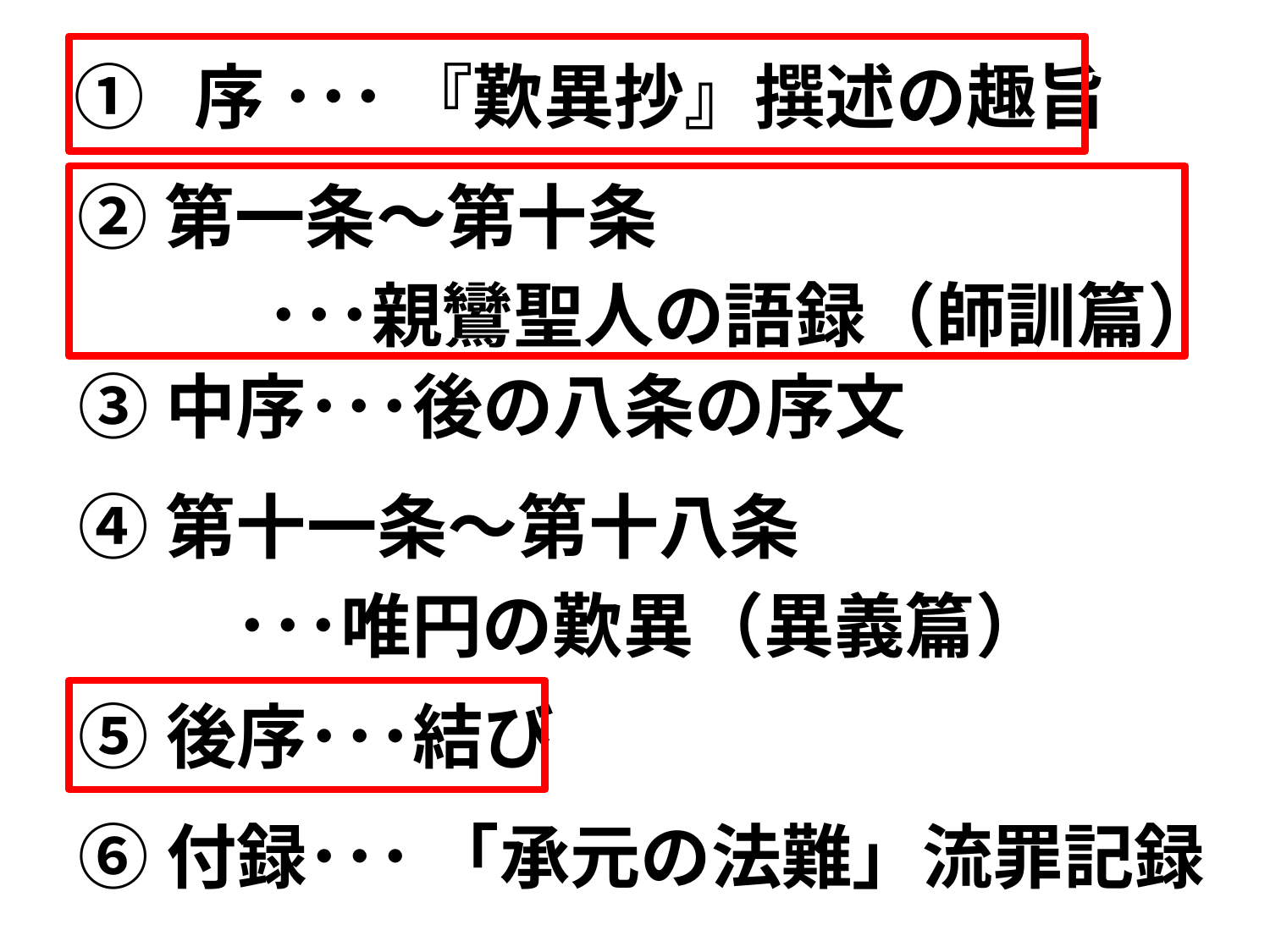

①  序 ･･･ 『歎異抄』撰述の趣旨
②第一条～第十条
　　   ･･･親鸞聖人の語録（師訓篇）
③中序･･･後の八条の序文
④第十一条～第十八条
　　 ･･･唯円の歎異（異義篇）
⑤後序･･･結び
⑥付録･･･ 「承元の法難」流罪記録